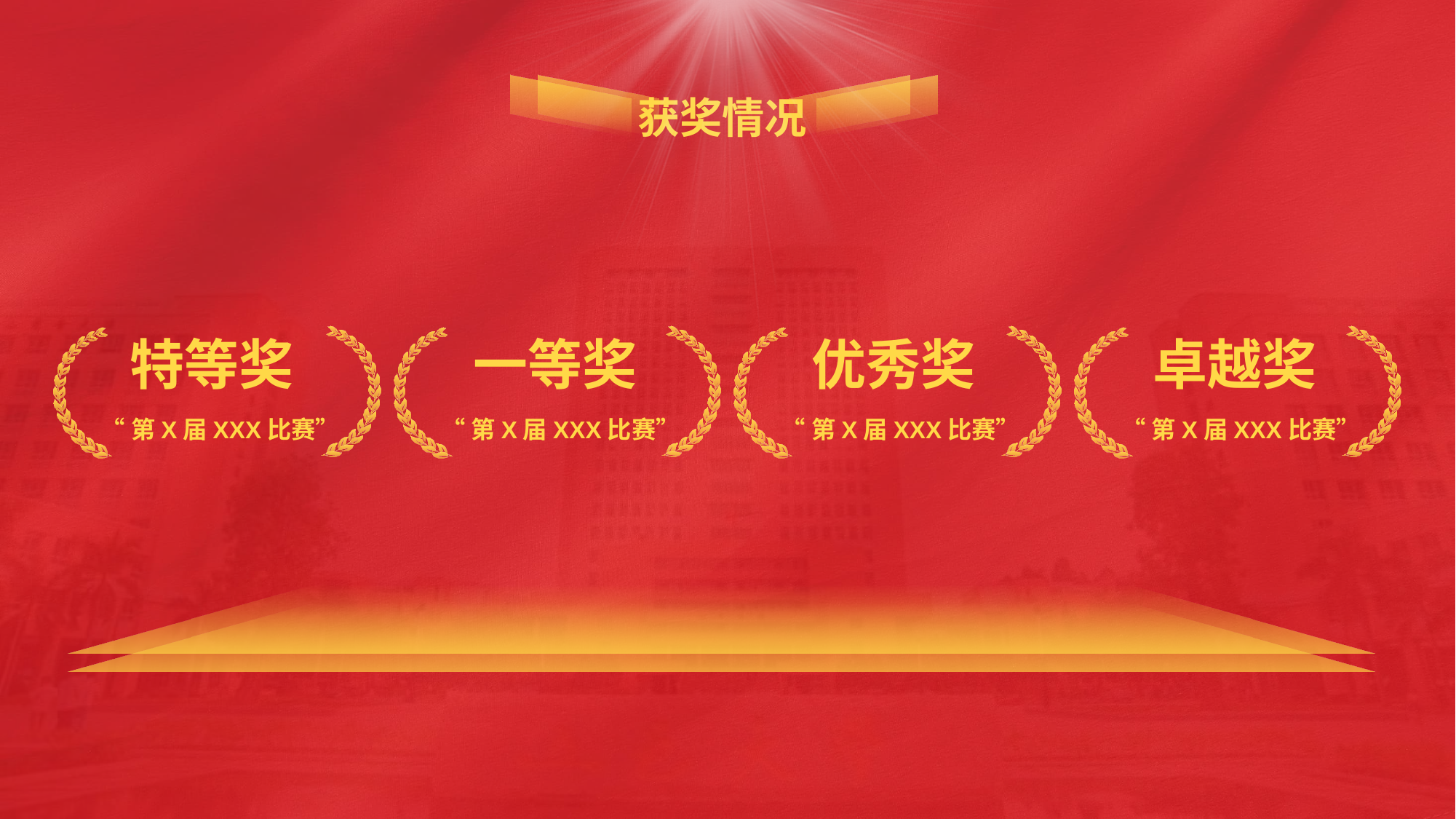

特等奖

一等奖

优秀奖

卓越奖
“第X届XXX比赛”
“第X届XXX比赛”
“第X届XXX比赛”
“第X届XXX比赛”